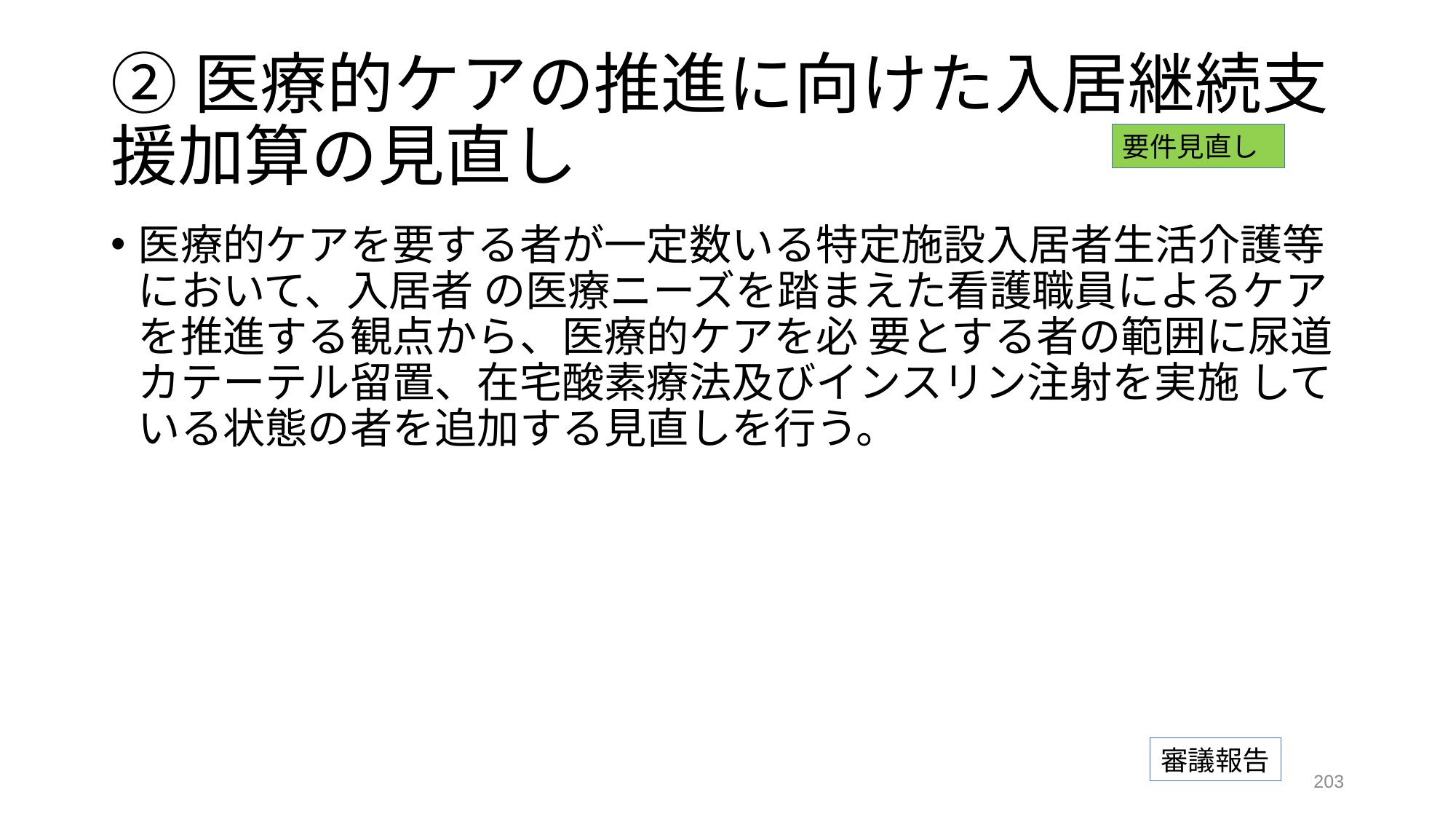

# ②医療的ケアの推進に向けた入居継続支援加算の見直し
要件見直し
医療的ケアを要する者が一定数いる特定施設入居者生活介護等において、入居者 の医療ニーズを踏まえた看護職員によるケアを推進する観点から、医療的ケアを必 要とする者の範囲に尿道カテーテル留置、在宅酸素療法及びインスリン注射を実施 している状態の者を追加する見直しを行う。
審議報告
203